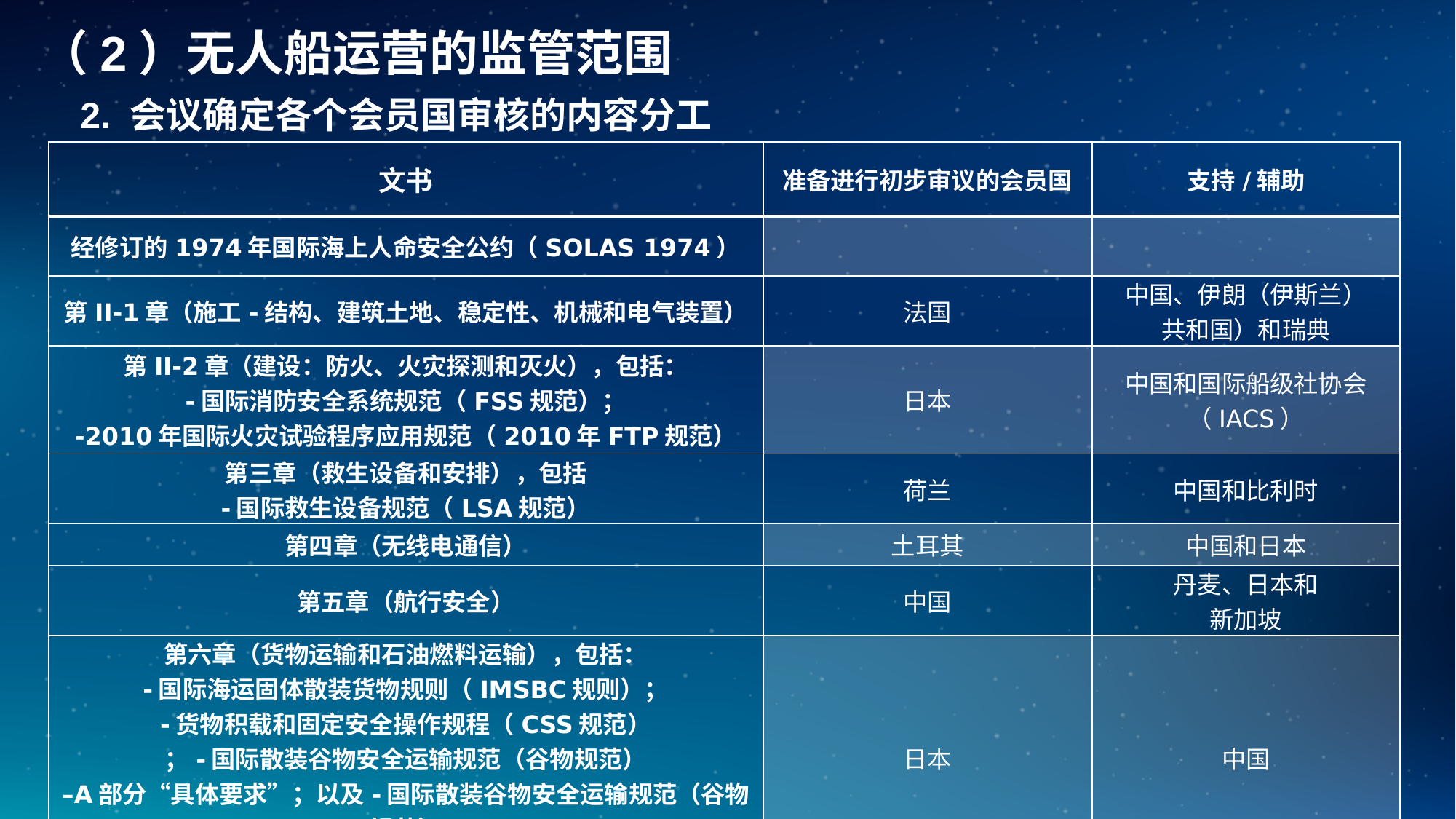

（2）无人船运营的监管范围
2. 会议确定各个会员国审核的内容分工
| 文书 | 准备进行初步审议的会员国 | 支持/辅助 |
| --- | --- | --- |
| 经修订的1974年国际海上人命安全公约（SOLAS 1974） |  |  |
| 第II-1章（施工-结构、建筑土地、稳定性、机械和电气装置） | 法国 | 中国、伊朗（伊斯兰） 共和国）和瑞典 |
| 第II-2章（建设：防火、火灾探测和灭火），包括： -国际消防安全系统规范（FSS规范）； -2010年国际火灾试验程序应用规范（2010年FTP规范） | 日本 | 中国和国际船级社协会（IACS） |
| 第三章（救生设备和安排），包括 -国际救生设备规范（LSA规范） | 荷兰 | 中国和比利时 |
| 第四章（无线电通信） | 土耳其 | 中国和日本 |
| 第五章（航行安全） | 中国 | 丹麦、日本和 新加坡 |
| 第六章（货物运输和石油燃料运输），包括： -国际海运固体散装货物规则（IMSBC规则）； -货物积载和固定安全操作规程（CSS规范） ；-国际散装谷物安全运输规范（谷物规范） –A部分“具体要求”；以及-国际散装谷物安全运输规范（谷物规范） –B部分“假定横倾力矩和一般假设的计算”。 | 日本 | 中国 |